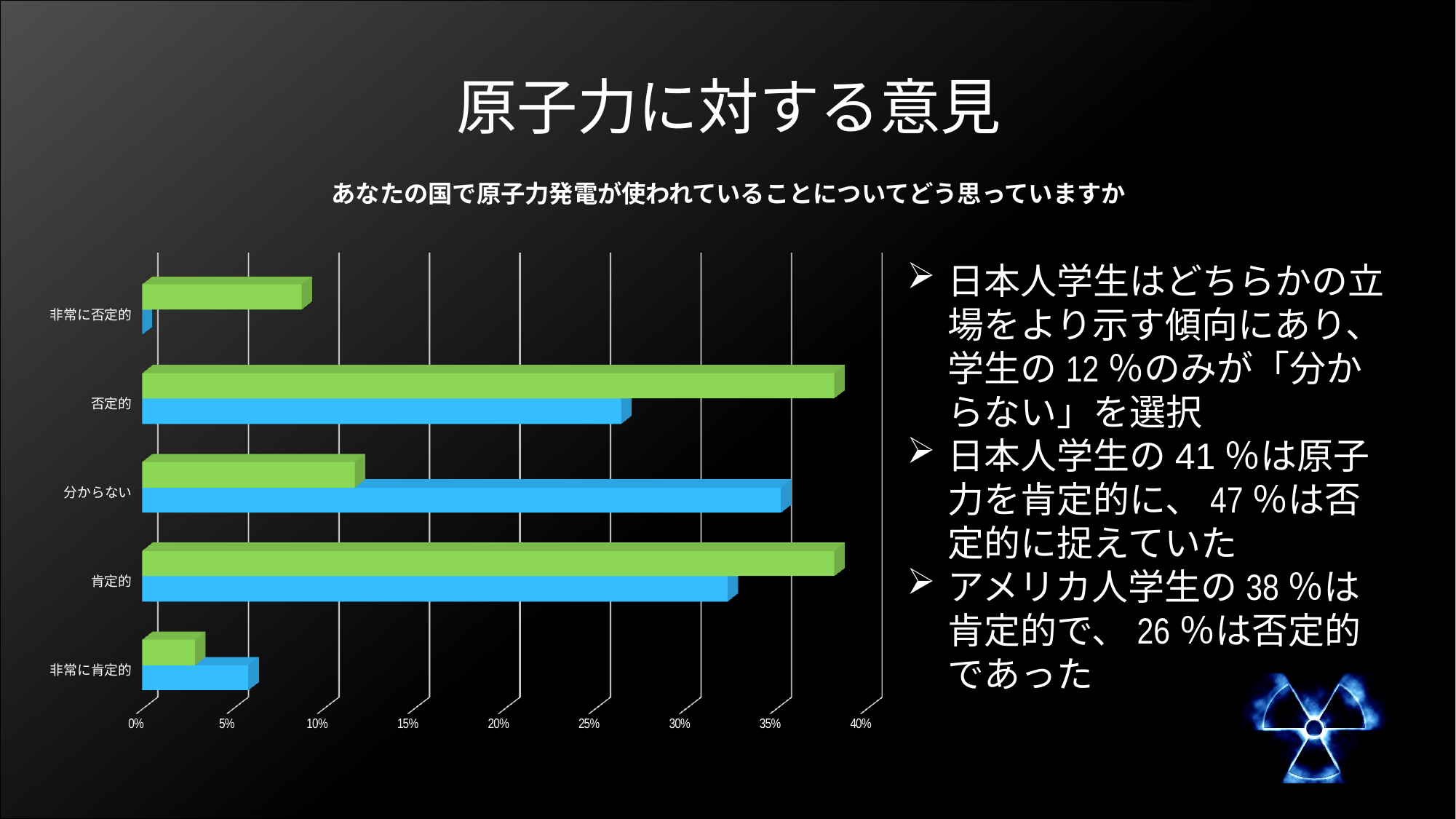

# 原子力に対する意見
あなたの国で原子力発電が使われていることについてどう思っていますか

日本人学生はどちらかの立場をより示す傾向にあり、学生の12％のみが「分からない」を選択
日本人学生の41％は原子力を肯定的に、47％は否定的に捉えていた
アメリカ人学生の38％は肯定的で、26％は否定的であった

[unsupported chart]